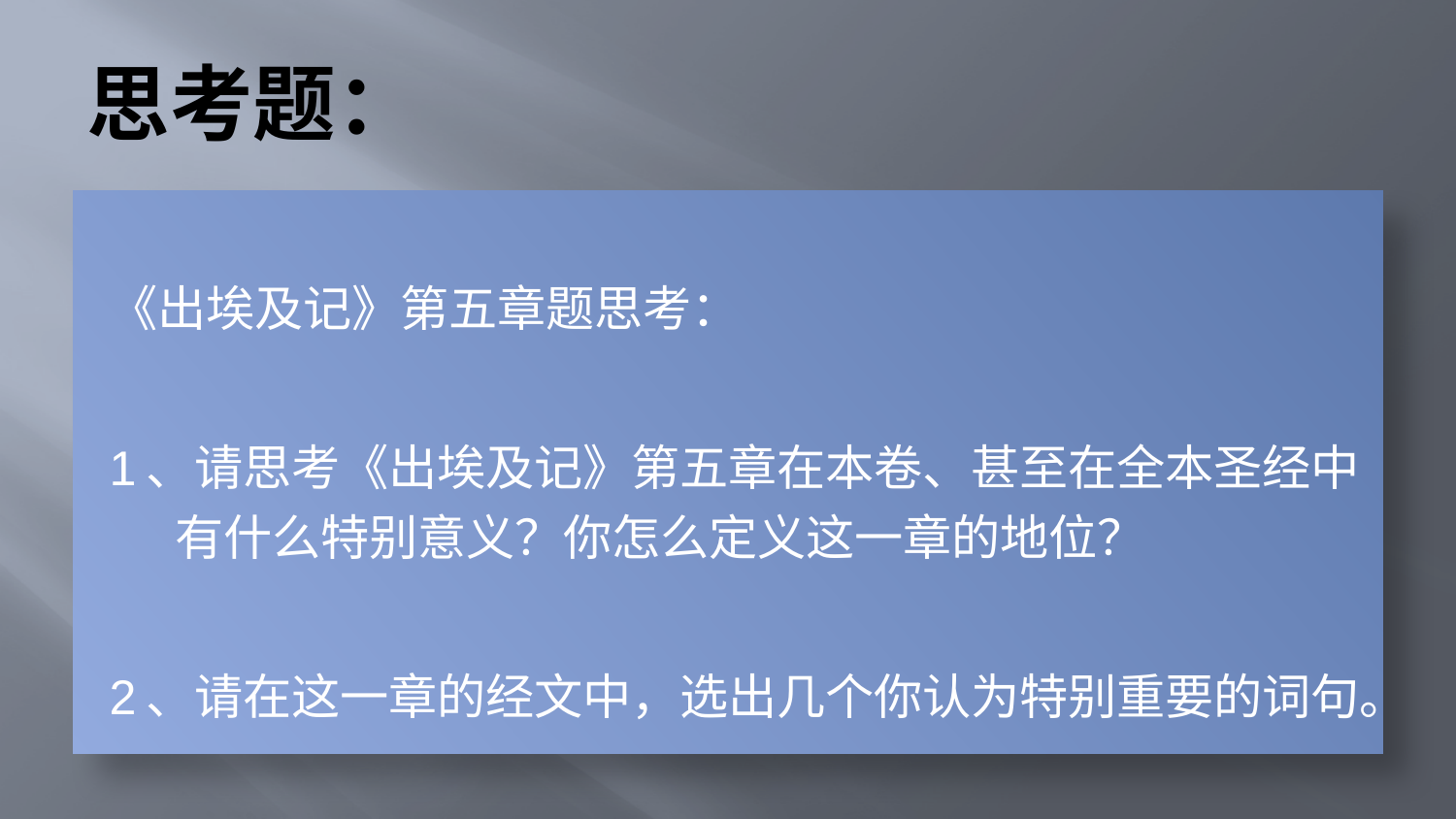

# 思考题：

《出埃及记》第五章题思考：

1、请思考《出埃及记》第五章在本卷、甚至在全本圣经中有什么特别意义？你怎么定义这一章的地位？

2、请在这一章的经文中，选出几个你认为特别重要的词句。